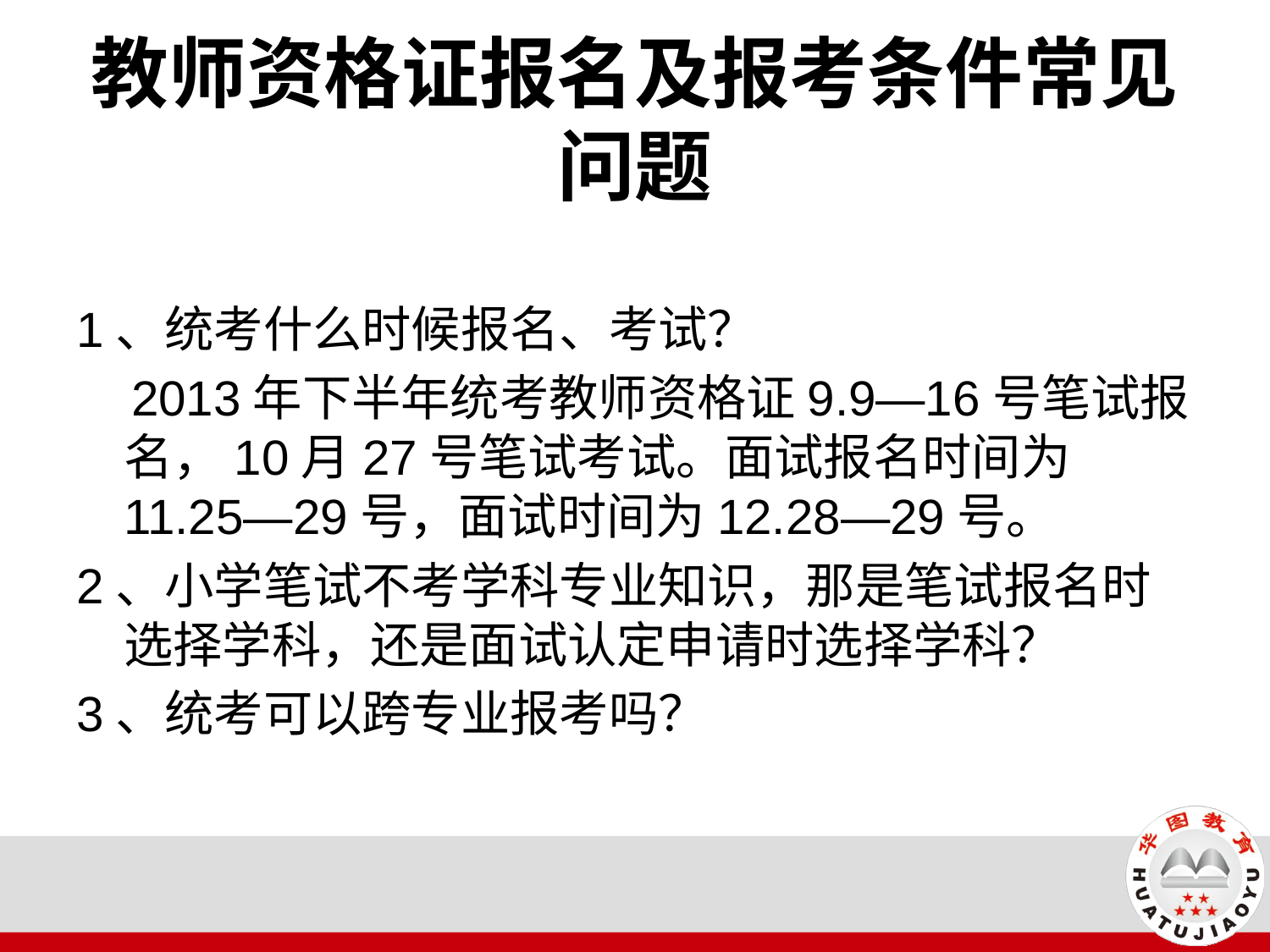

教师资格证报名及报考条件常见问题

1、统考什么时候报名、考试？
    2013年下半年统考教师资格证9.9—16号笔试报名，10月27号笔试考试。面试报名时间为11.25—29号，面试时间为12.28—29号。
2、小学笔试不考学科专业知识，那是笔试报名时选择学科，还是面试认定申请时选择学科？
3、统考可以跨专业报考吗？